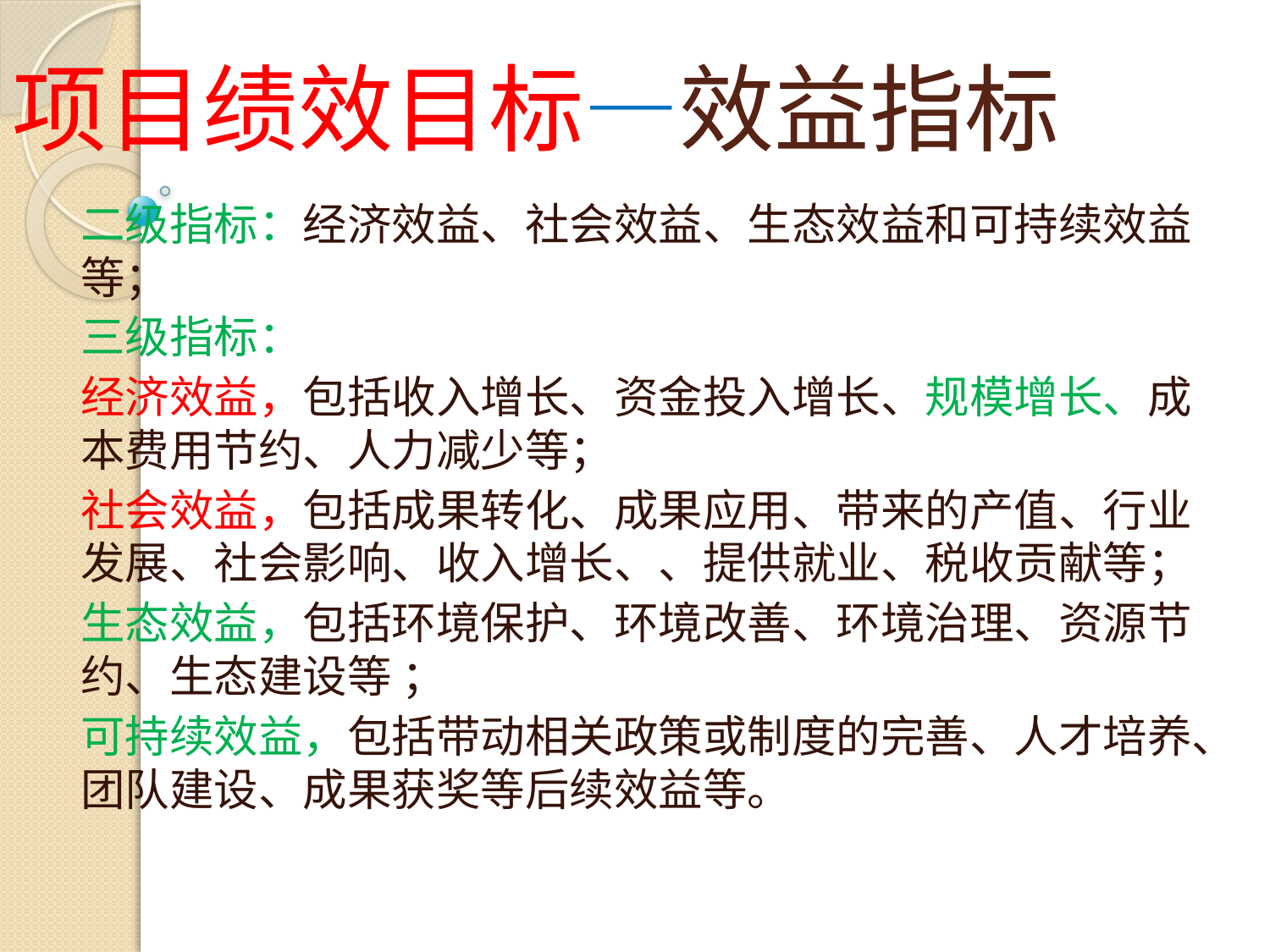

# 项目绩效目标—效益指标
二级指标：经济效益、社会效益、生态效益和可持续效益等；
三级指标：
经济效益，包括收入增长、资金投入增长、规模增长、成本费用节约、人力减少等；
社会效益，包括成果转化、成果应用、带来的产值、行业发展、社会影响、收入增长、、提供就业、税收贡献等；
生态效益，包括环境保护、环境改善、环境治理、资源节约、生态建设等 ；
可持续效益，包括带动相关政策或制度的完善、人才培养、团队建设、成果获奖等后续效益等。